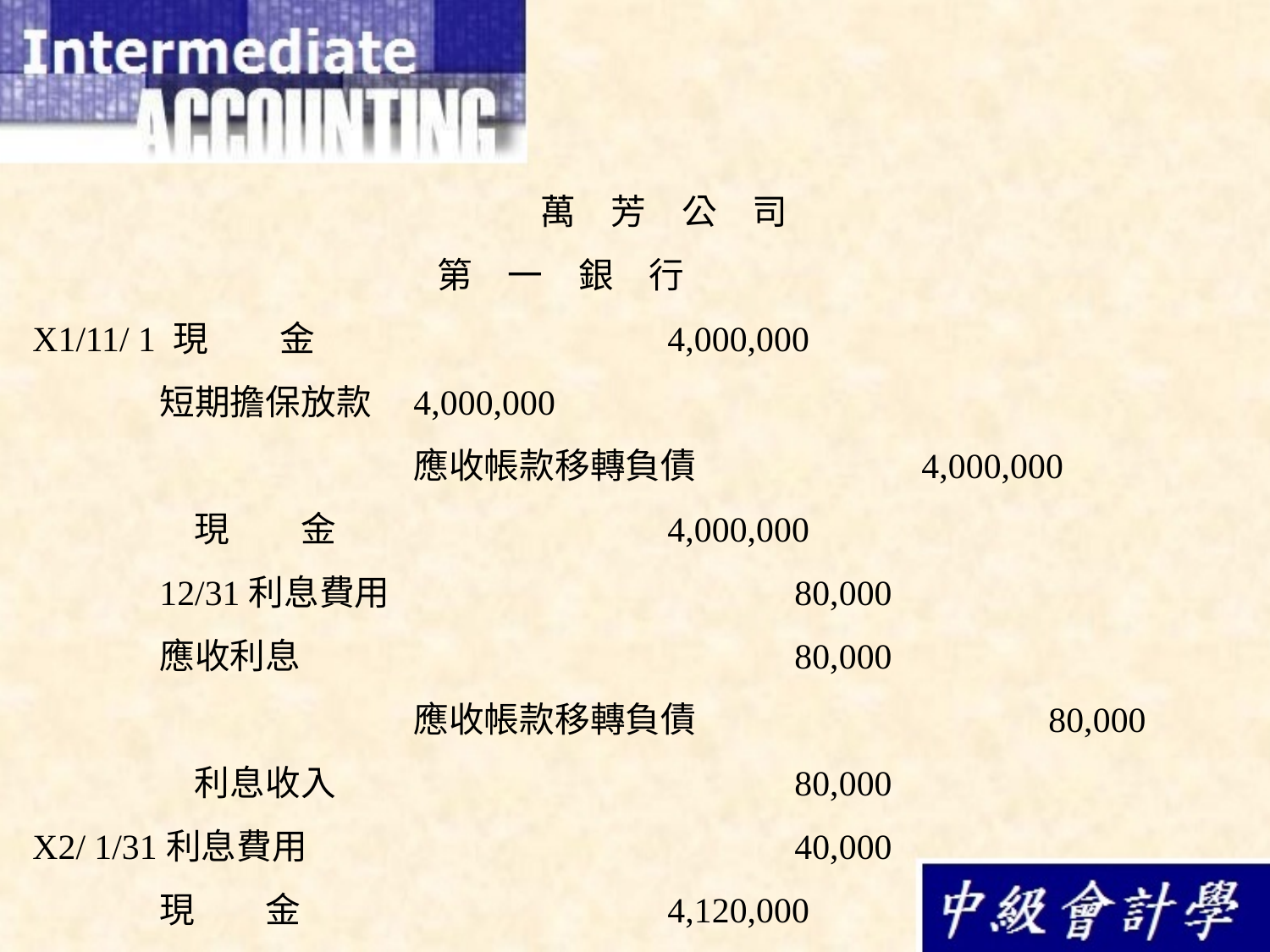

萬　芳　公　司							   第　一　銀　行
X1/11/ 1 現　　金			4,000,000				短期擔保放款	4,000,000
	　　 		應收帳款移轉負債		4,000,000		   現　　金			4,000,000
	12/31利息費用				80,000				應收利息				80,000
	　　		應收帳款移轉負債			80,000		   利息收入				80,000
X2/ 1/31利息費用				40,000				現　　金			4,120,000
	　　		應收帳款移轉負債			40,000		  短期擔保放款	      4,000,000
		   應收帳款移轉負債4,120,000			　  	  利息收入				40,000
	　　		現　　金					 4,120,000		  應收利息				80,000